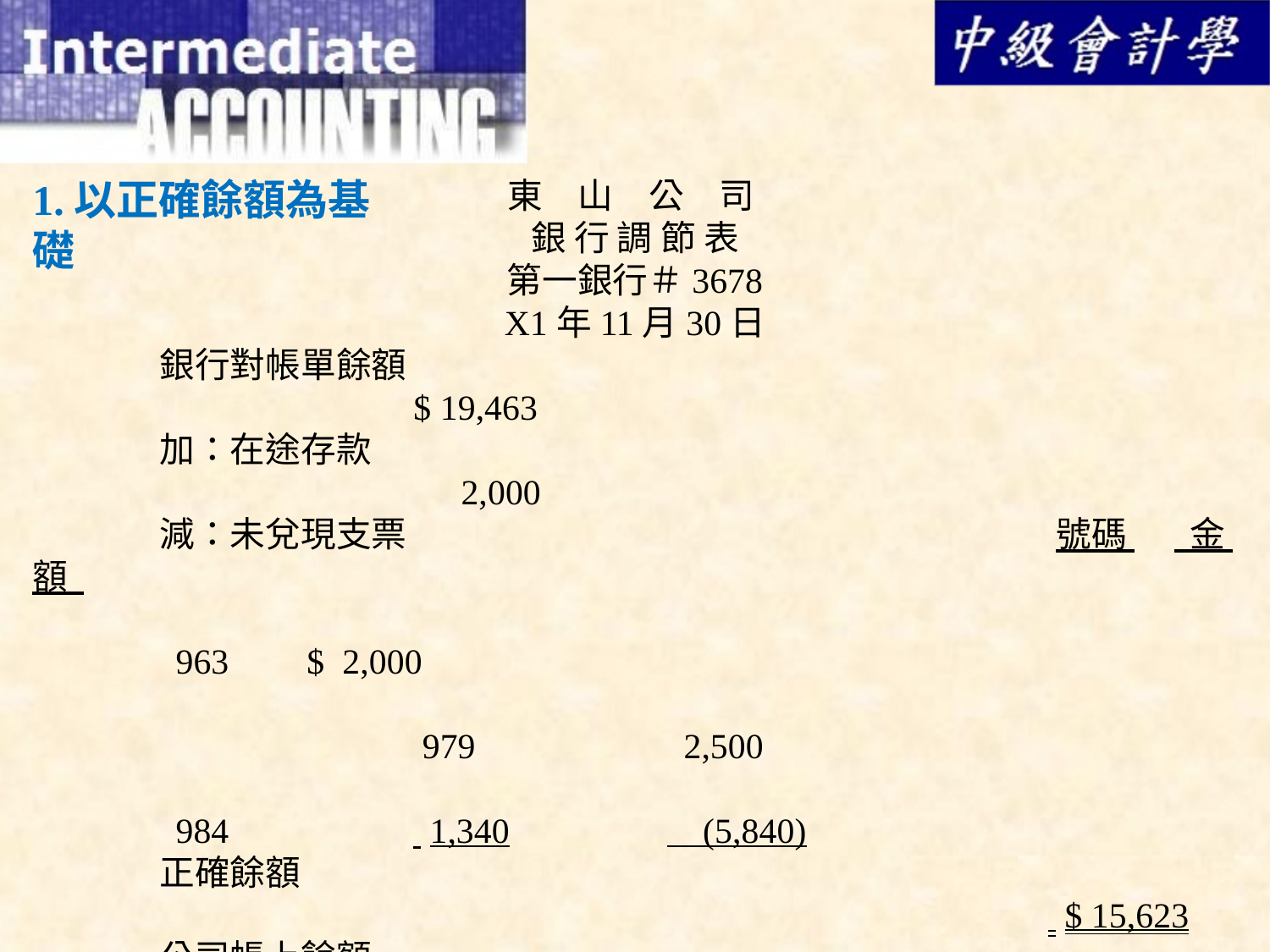

東　山　公　司
銀 行 調 節 表
第一銀行＃3678
X1年11月30日
	銀行對帳單餘額	　　　　　　　								$ 19,463
	加：在途存款	　　　　　　　　							     2,000
	減：未兌現支票	　　	  				 號碼        金  額
　　　　　	 								 963  　 $  2,000
												 979   　	 2,500
　　　　　	 								 984   　	 1,340		    (5,840)
	正確餘額															 $ 15,623
	公司帳上餘額													 $ 14,593
	加：銀行直接貸記項目—代收票據								5,000
	減：銀行直接借記項目—退票				   $  3,500
　　　　　　　　　　　 —手續費				    	    200		     (3,700)
		公司帳上誤記（少記$968－$698＝$270） 					(  270)
	正確餘額	 														 $ 15,623
1.以正確餘額為基礎